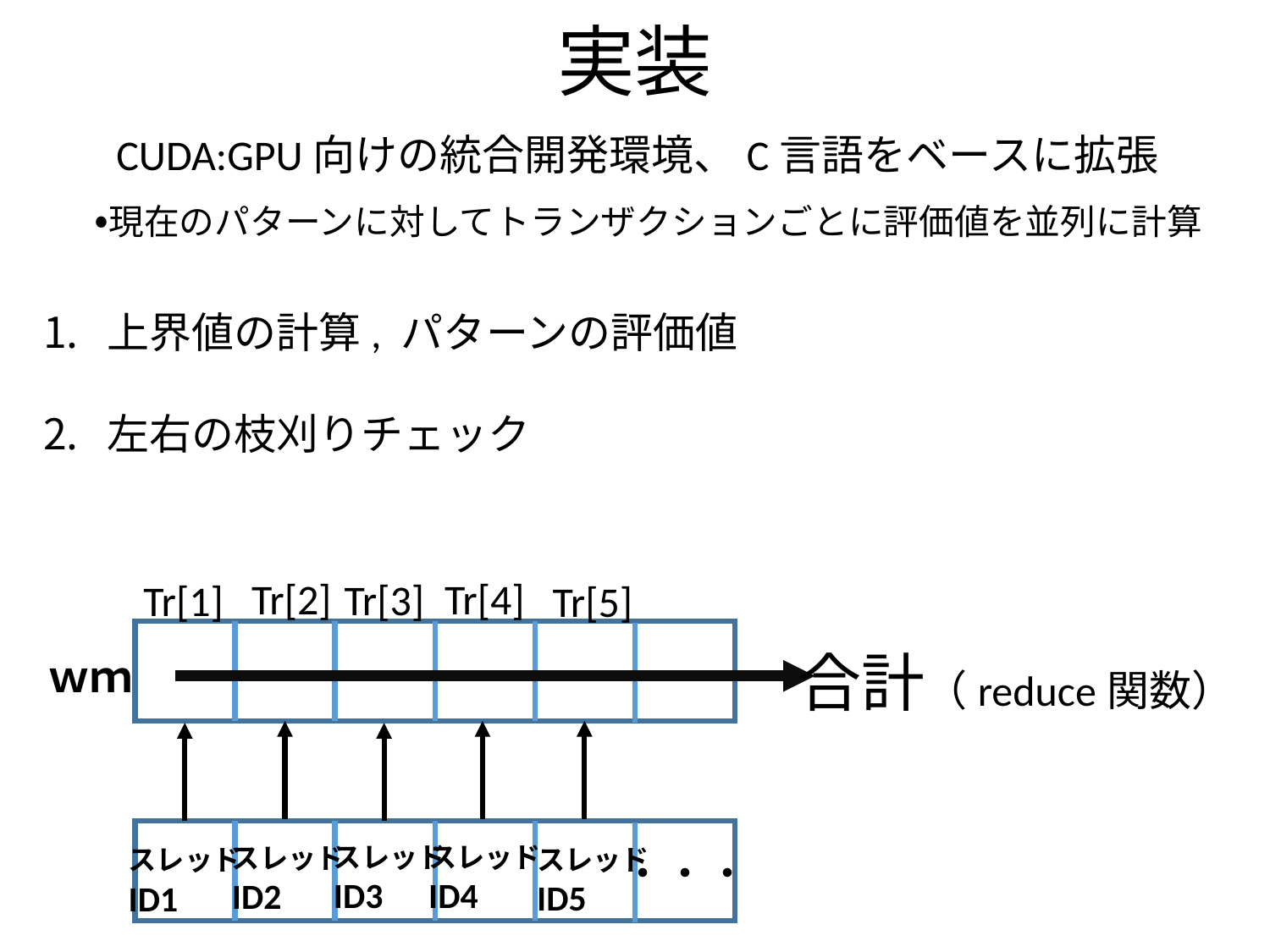

# 実装
CUDA:GPU向けの統合開発環境、C言語をベースに拡張
・現在のパターンに対してトランザクションごとに評価値を並列に計算
上界値の計算, パターンの評価値

左右の枝刈りチェック
Tr[4]
Tr[2]
Tr[3]
Tr[1]
Tr[5]

合計（reduce関数）
ｗｍ

スレッド
ID3
スレッド
ID4
スレッド
ID2
スレッド
ID5
スレッド
ID1
・・・